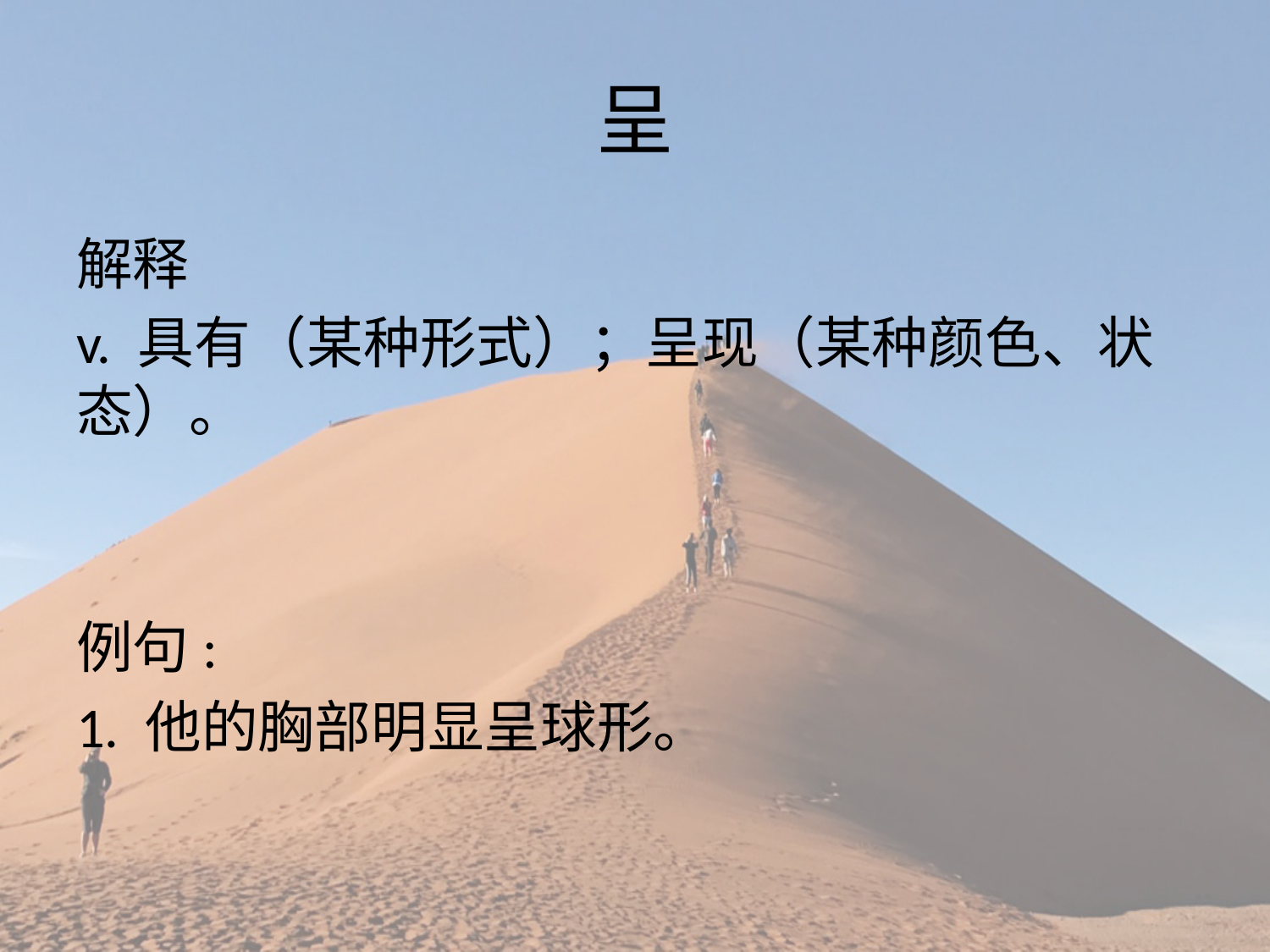

# 呈
解释
v. 具有（某种形式）；呈现（某种颜色、状态）。

例句:
1. 他的胸部明显呈球形。